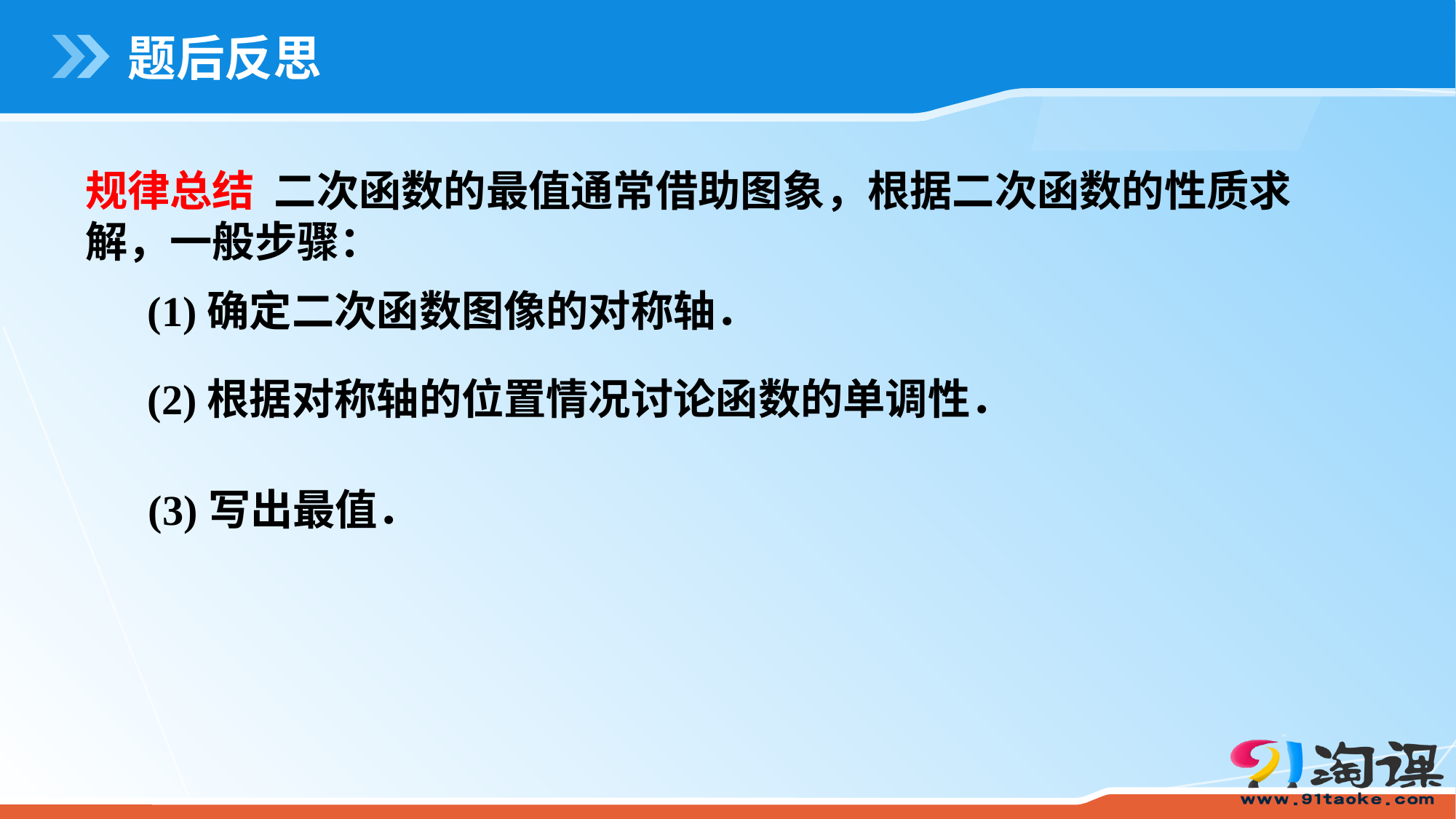

# 题后反思
规律总结  二次函数的最值通常借助图象，根据二次函数的性质求解，一般步骤：
 (1)确定二次函数图像的对称轴．
 (2)根据对称轴的位置情况讨论函数的单调性．
(3)写出最值．